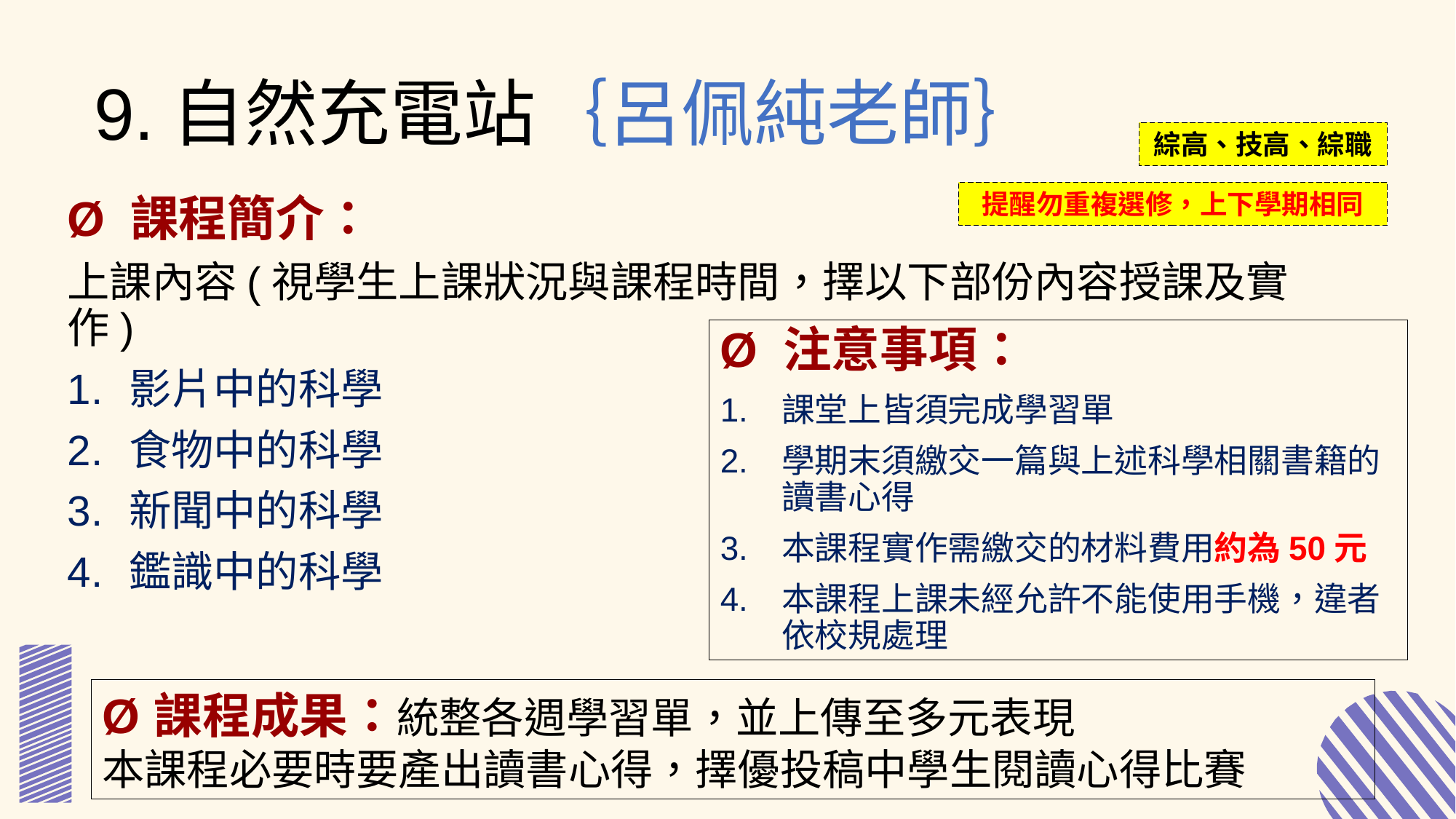

9.自然充電站｛呂佩純老師｝
綜高、技高、綜職
提醒勿重複選修，上下學期相同
Ø 課程簡介：
上課內容(視學生上課狀況與課程時間，擇以下部份內容授課及實作)
影片中的科學
食物中的科學
新聞中的科學
鑑識中的科學
Ø 注意事項：
課堂上皆須完成學習單
學期末須繳交一篇與上述科學相關書籍的讀書心得
本課程實作需繳交的材料費用約為50元
本課程上課未經允許不能使用手機，違者依校規處理
Ø 課程成果：統整各週學習單，並上傳至多元表現
本課程必要時要產出讀書心得，擇優投稿中學生閱讀心得比賽